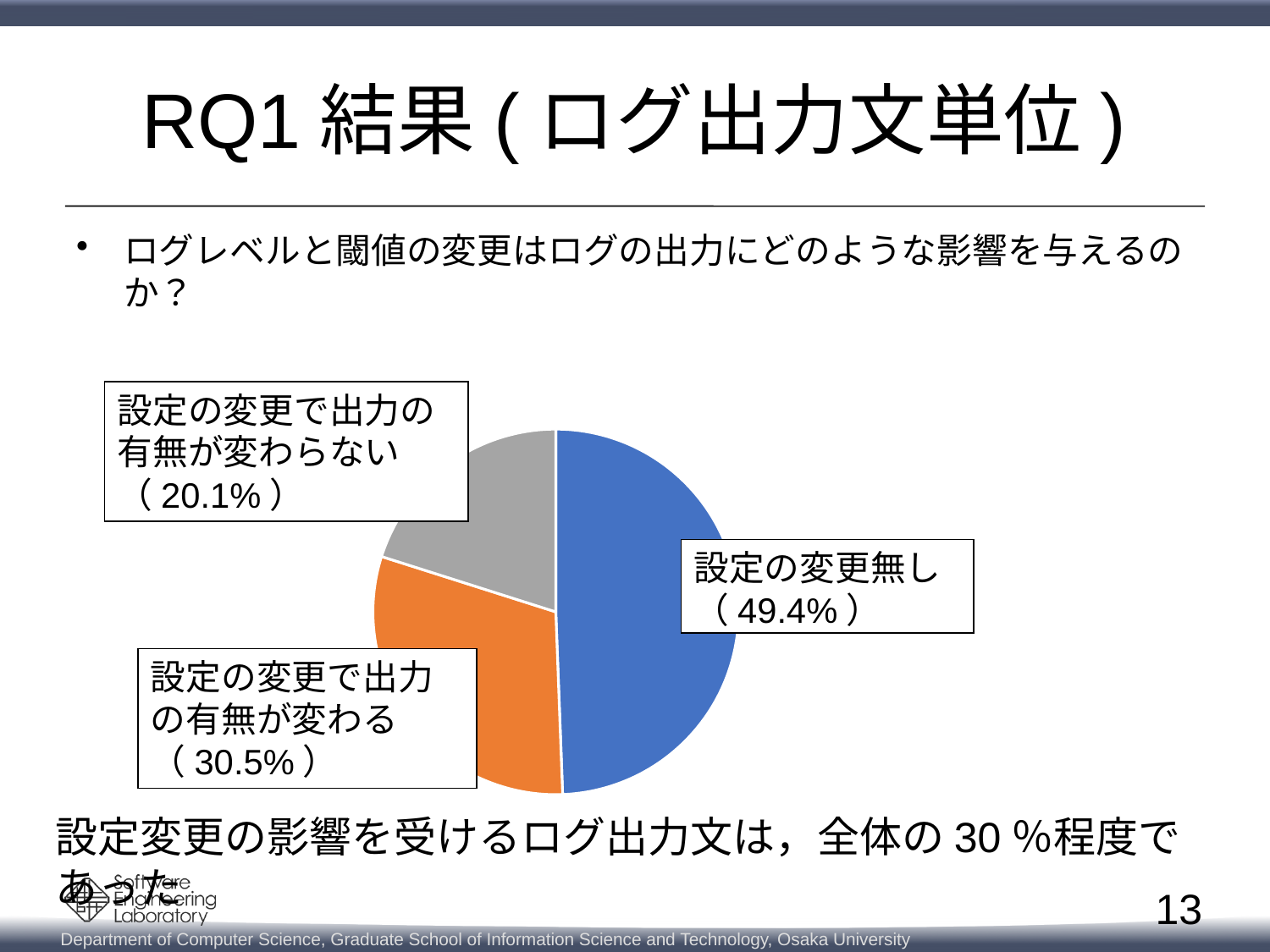

# RQ1結果(ログ出力文単位)
ログレベルと閾値の変更はログの出力にどのような影響を与えるのか？

設定の変更で出力の有無が変わらない
（20.1%）

### Chart

| Category |  |
|---|---|
設定の変更無し（49.4%）
設定の変更で出力の有無が変わる
（30.5%）
設定変更の影響を受けるログ出力文は，全体の30％程度であった
13